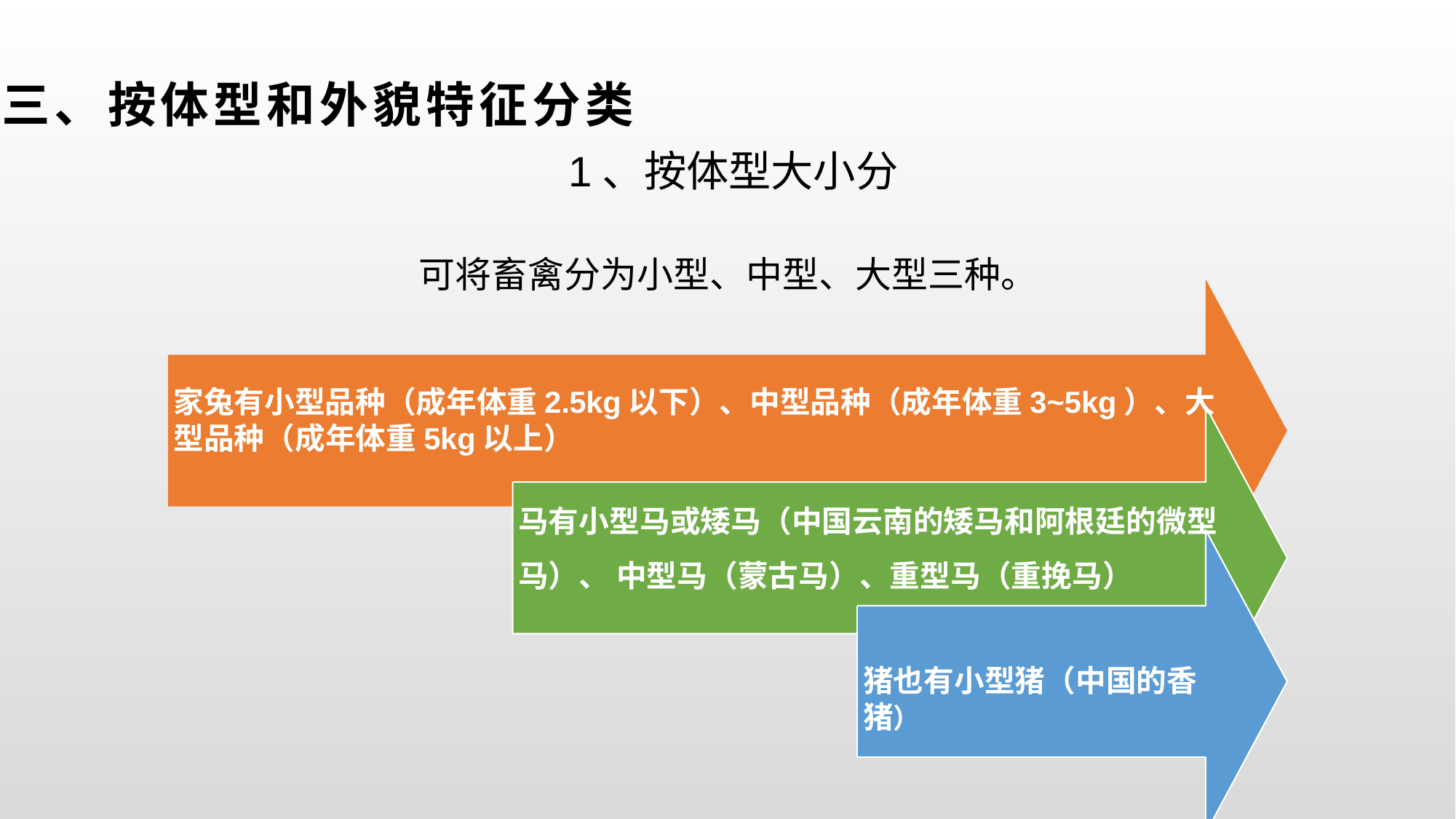

三、按体型和外貌特征分类
1、按体型大小分

可将畜禽分为小型、中型、大型三种。

家兔有小型品种（成年体重2.5kg以下）、中型品种（成年体重3~5kg）、大型品种（成年体重5kg以上）
马有小型马或矮马（中国云南的矮马和阿根廷的微型马）、 中型马（蒙古马）、重型马（重挽马）

猪也有小型猪（中国的香猪）